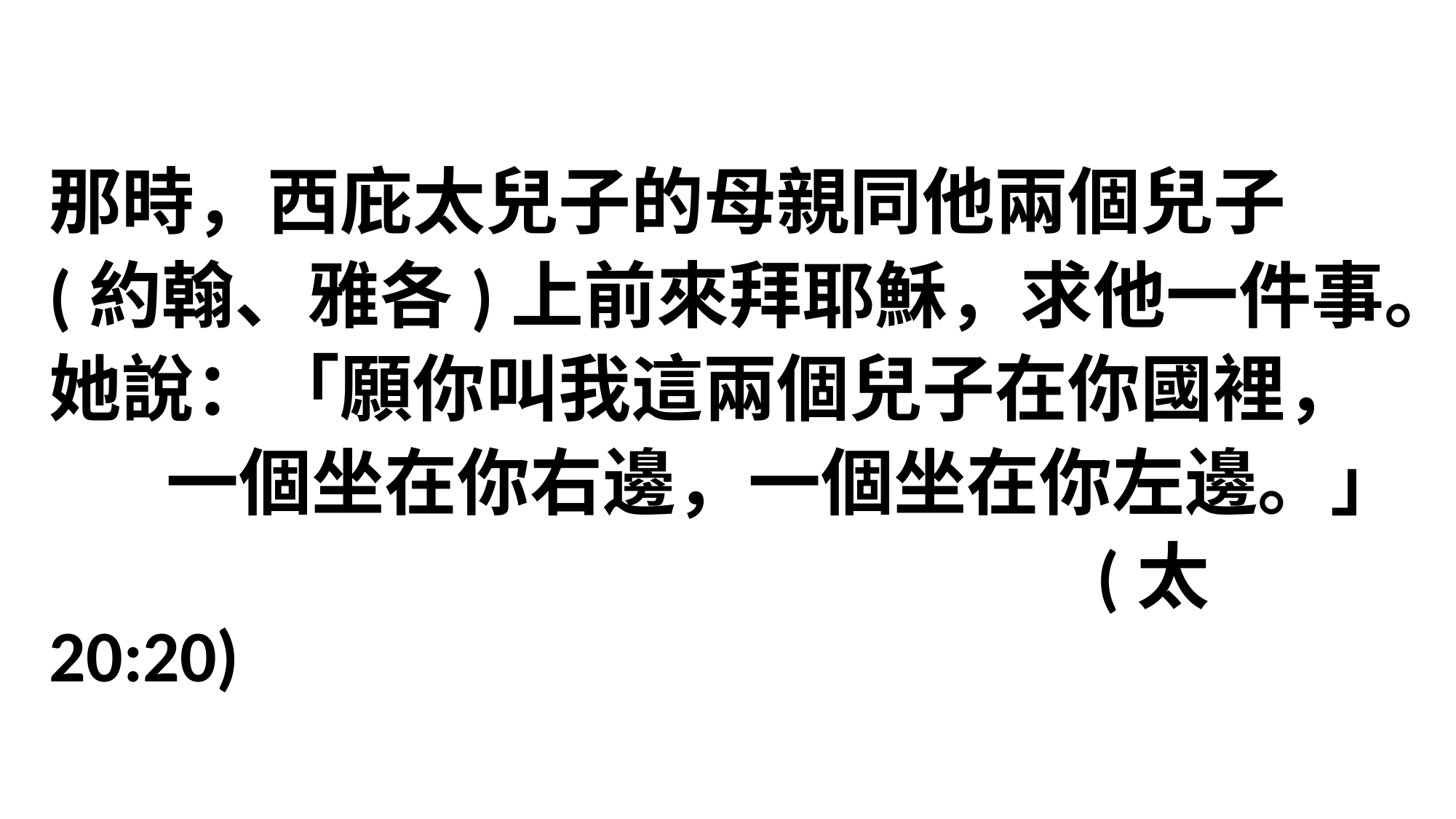

那時，西庇太兒子的母親同他兩個兒子
(約翰、雅各)上前來拜耶穌，求他一件事。
她說：「願你叫我這兩個兒子在你國裡，
      一個坐在你右邊，一個坐在你左邊。」
                                                                (太20:20)